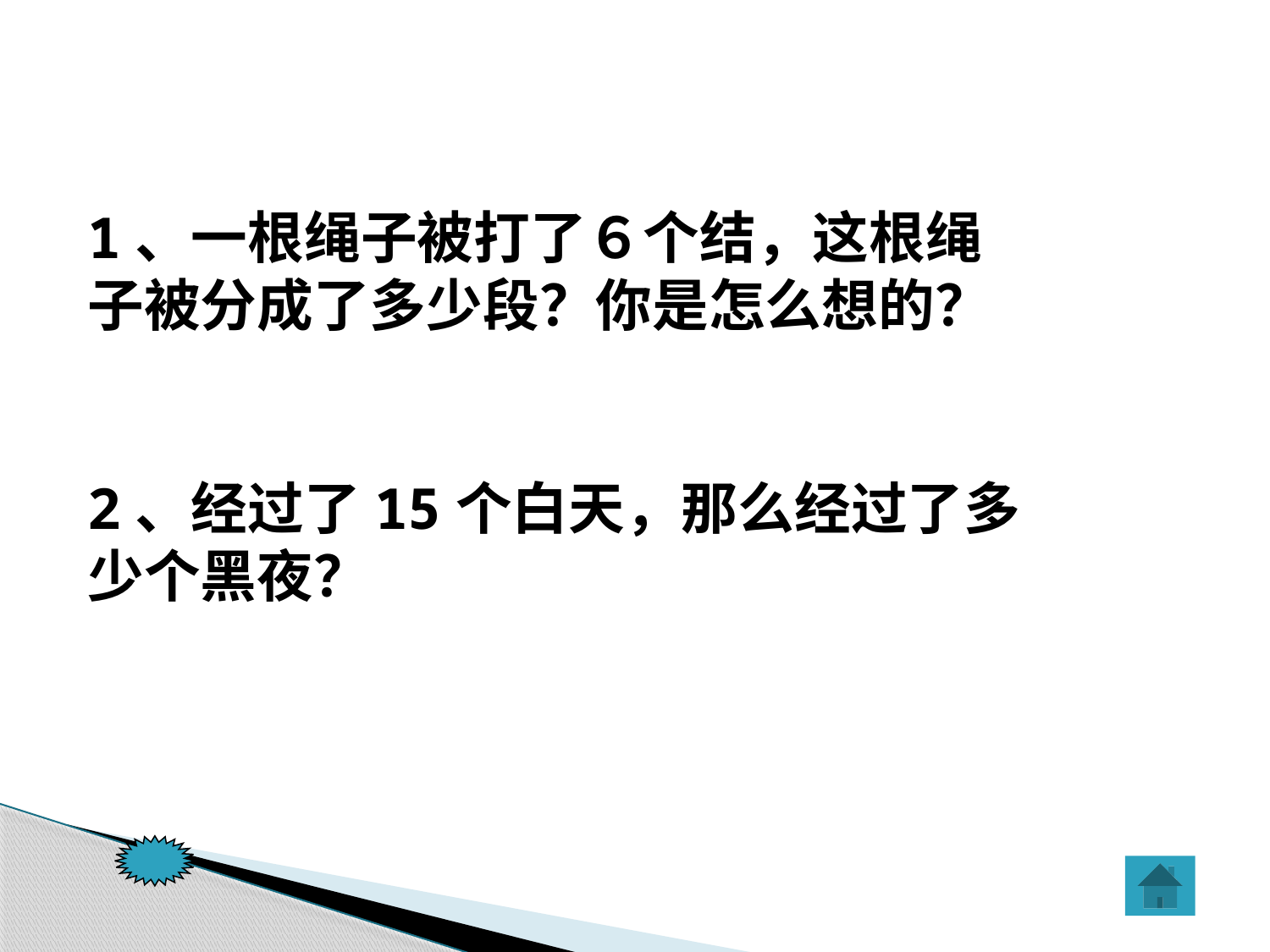

# 思考1
1、一根绳子被打了６个结，这根绳子被分成了多少段？你是怎么想的？

2、经过了15个白天，那么经过了多少个黑夜？